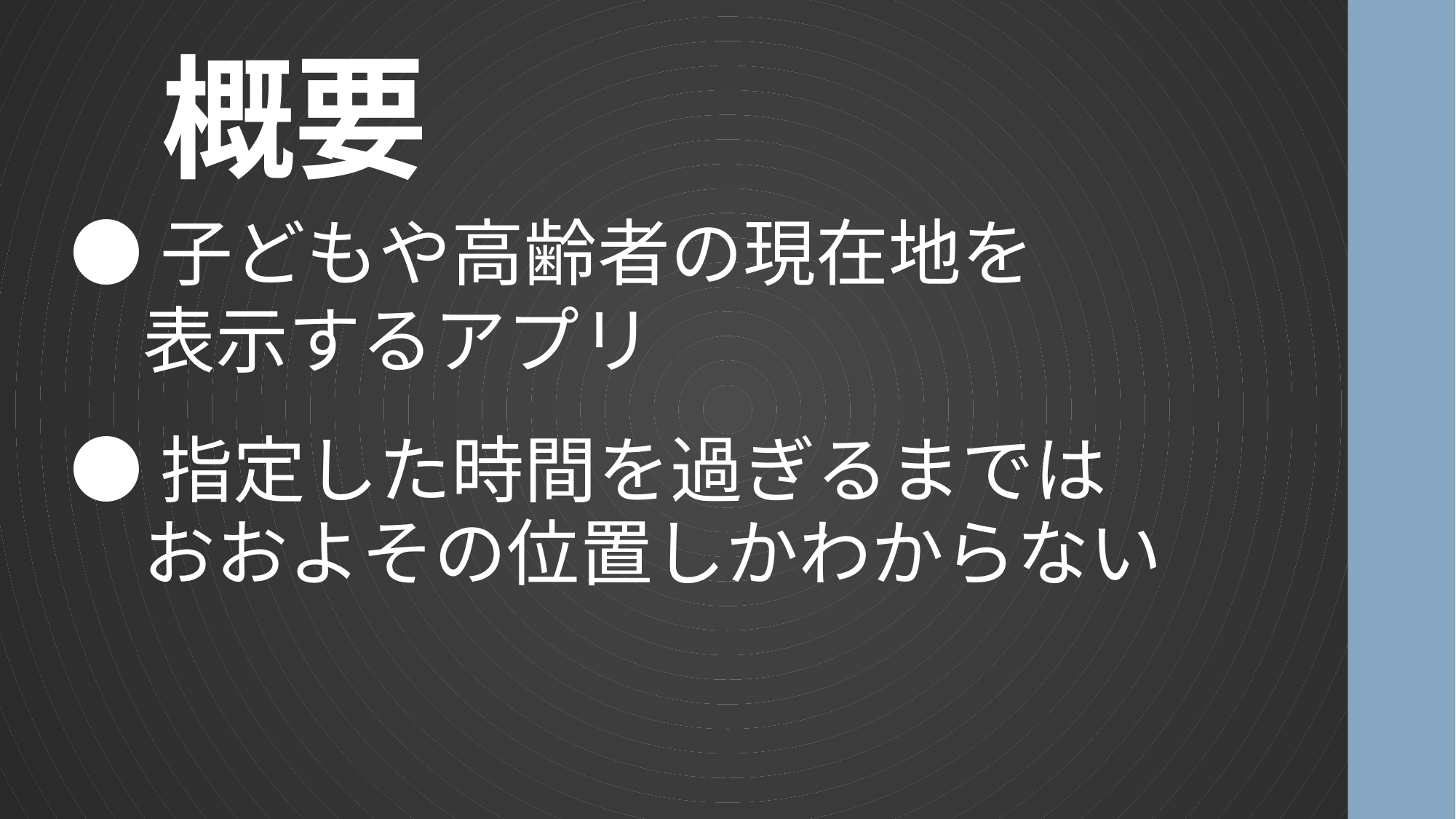

# 概要
●子どもや高齢者の現在地を
　表示するアプリ
●指定した時間を過ぎるまでは
　おおよその位置しかわからない